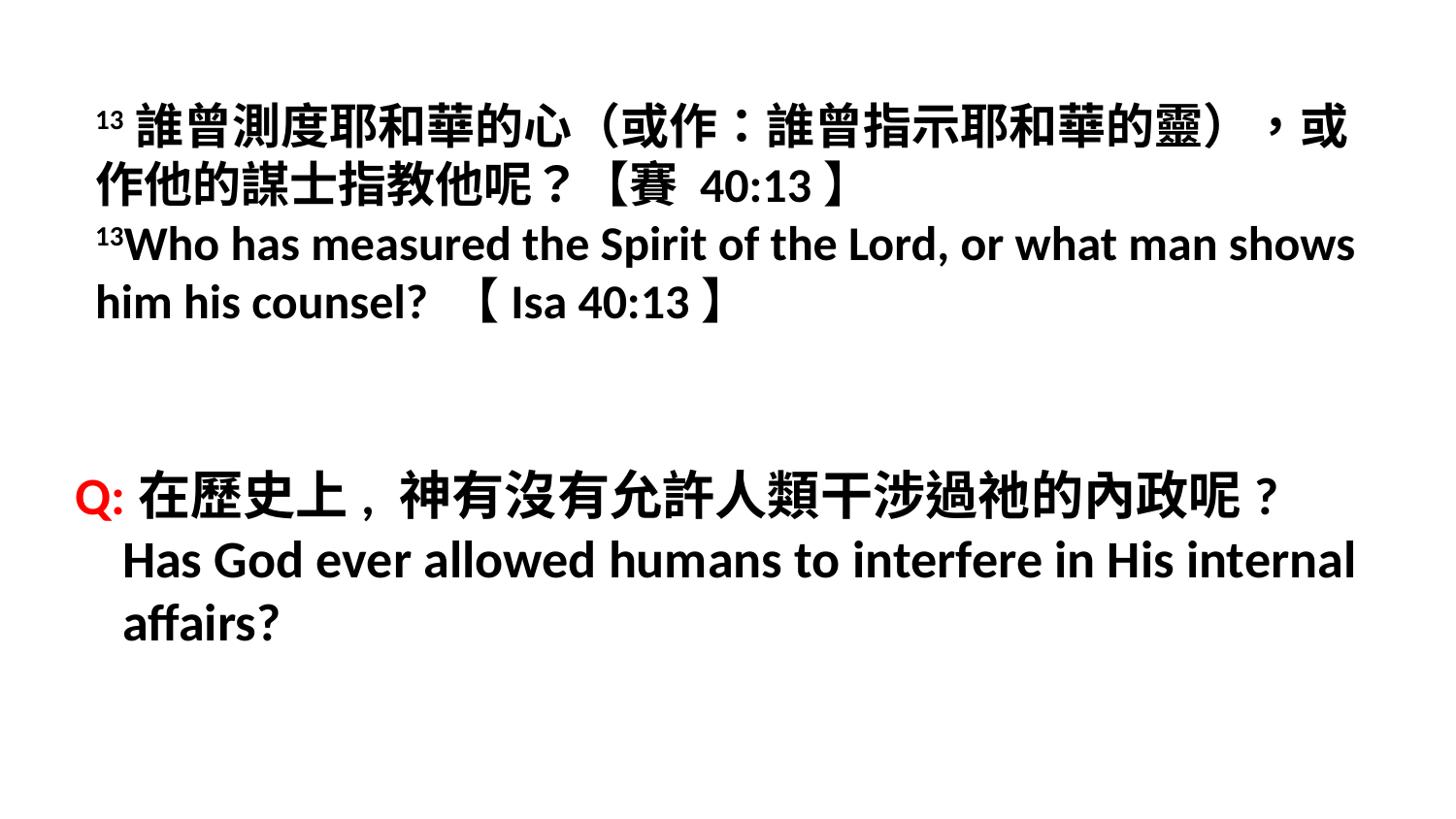

13誰曾測度耶和華的心（或作：誰曾指示耶和華的靈），或作他的謀士指教他呢？【賽 40:13】
13Who has measured the Spirit of the Lord, or what man shows him his counsel? 【Isa 40:13】
Q:在歷史上, 神有沒有允許人類干涉過祂的內政呢?
    Has God ever allowed humans to interfere in His internal
    affairs?